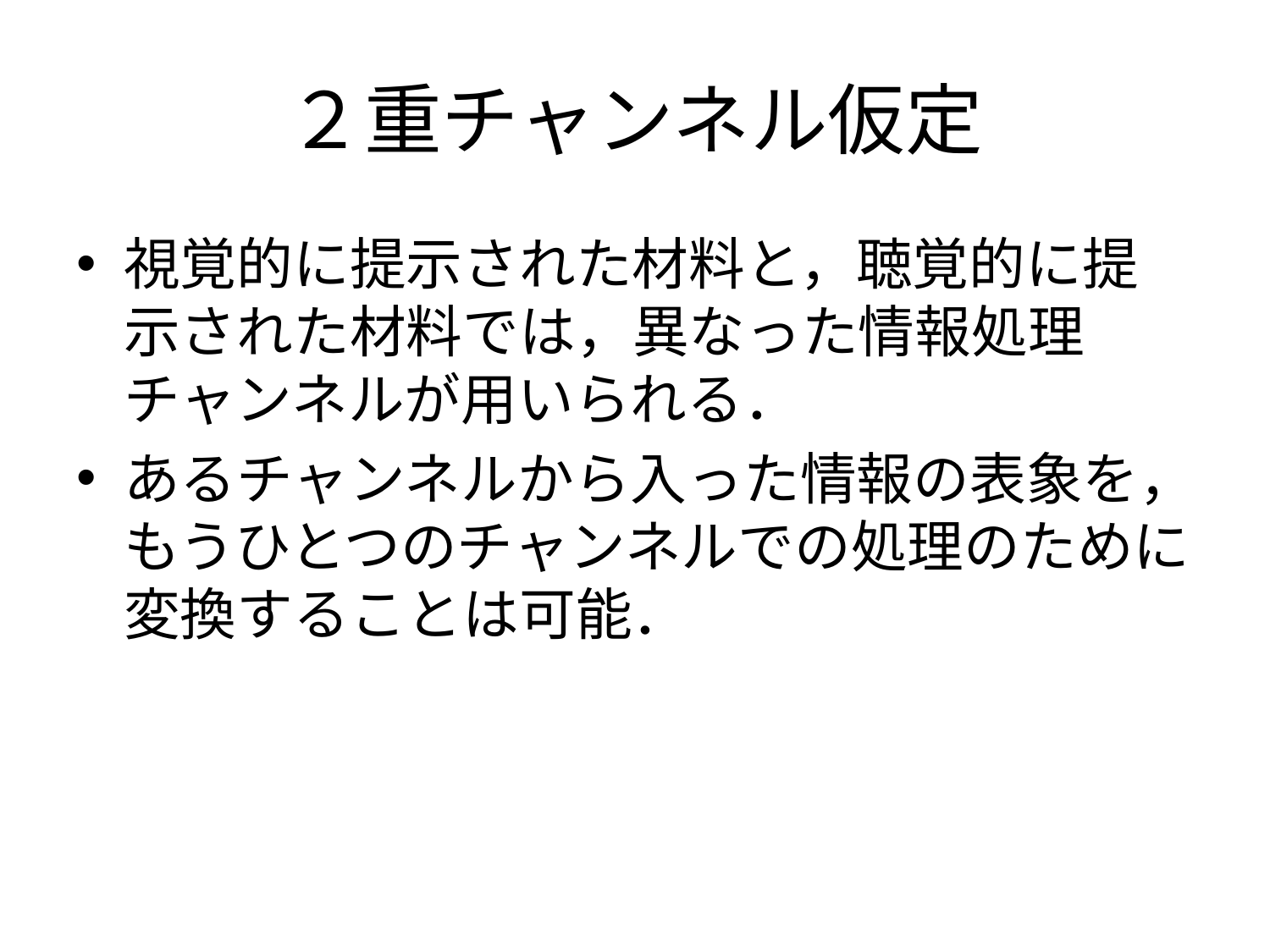

# ２重チャンネル仮定
視覚的に提示された材料と，聴覚的に提示された材料では，異なった情報処理チャンネルが用いられる．
あるチャンネルから入った情報の表象を，もうひとつのチャンネルでの処理のために変換することは可能．